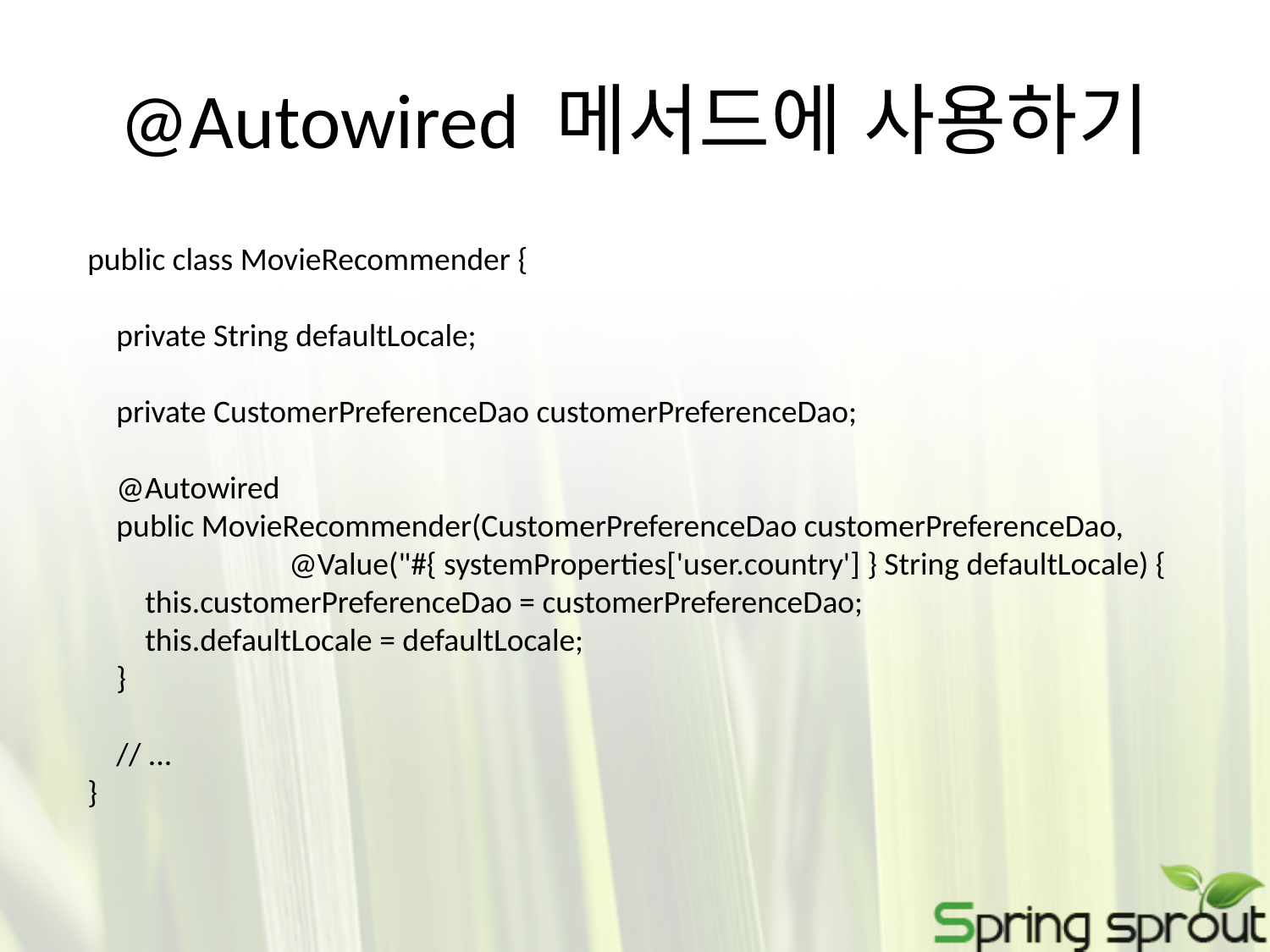

# @Autowired 메서드에 사용하기
public class MovieRecommender {

    private String defaultLocale;

    private CustomerPreferenceDao customerPreferenceDao;

    @Autowired
    public MovieRecommender(CustomerPreferenceDao customerPreferenceDao,
                            @Value("#{ systemProperties['user.country'] } String defaultLocale) {
        this.customerPreferenceDao = customerPreferenceDao;
        this.defaultLocale = defaultLocale;
    }

    // ...
}